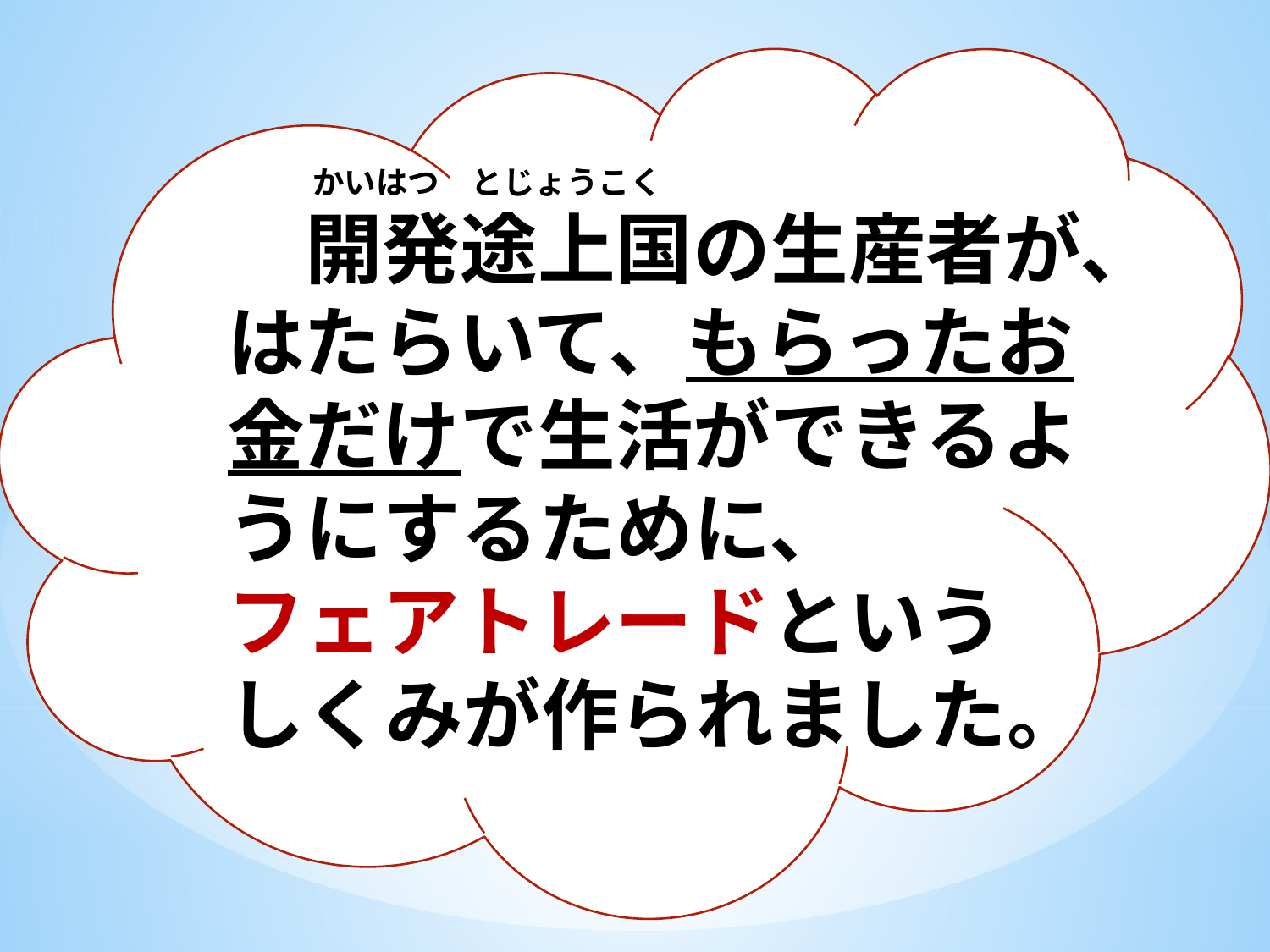

かいはつ　とじょうこく
　開発途上国の生産者が、
はたらいて、もらったお金だけで生活ができるようにするために、
フェアトレードという
しくみが作られました。